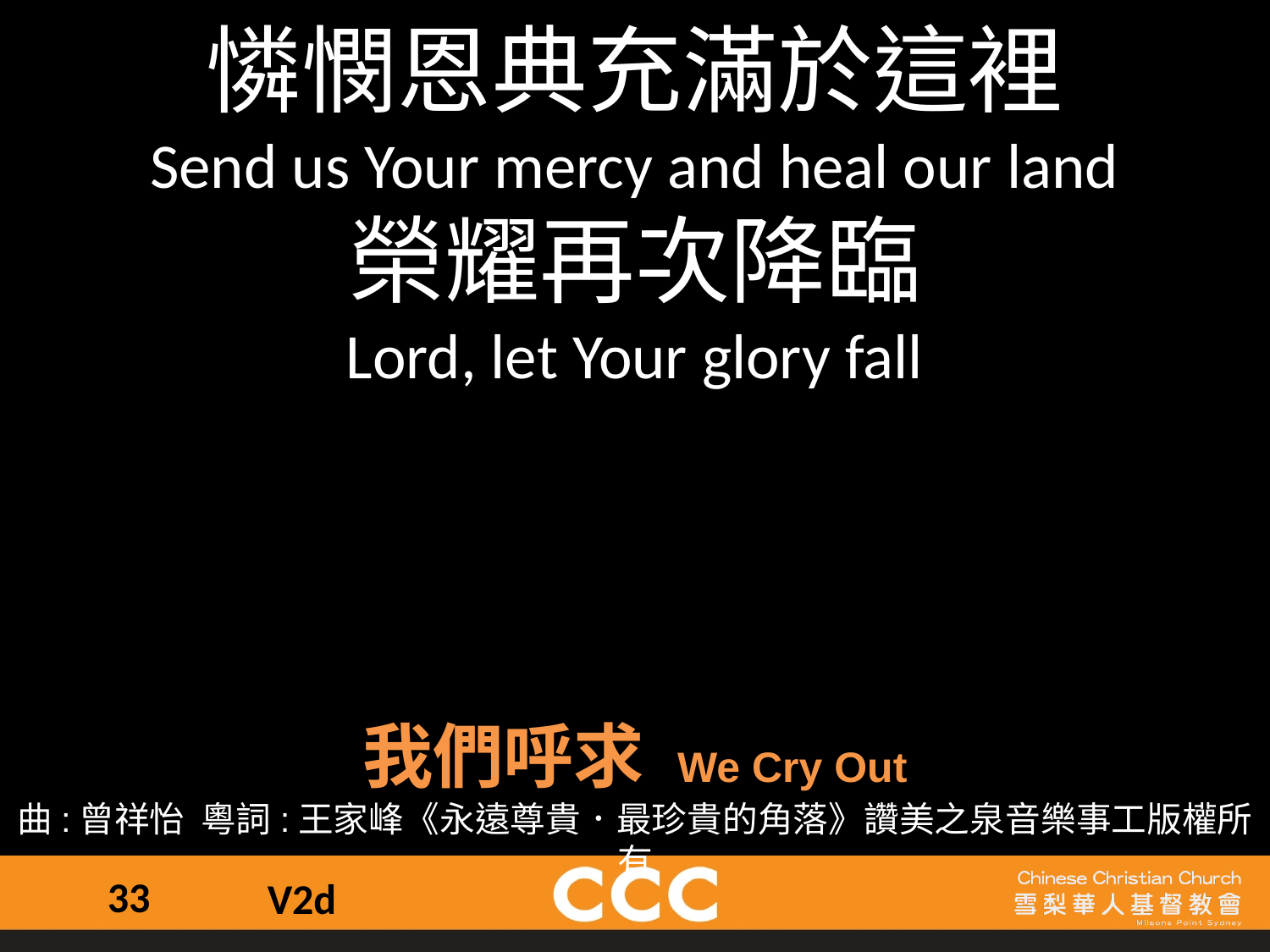

憐憫恩典充滿於這裡
Send us Your mercy and heal our land
榮耀再次降臨
Lord, let Your glory fall
我們呼求 We Cry Out
曲:曾祥怡  粵詞:王家峰《永遠尊貴．最珍貴的角落》讚美之泉音樂事工版權所有
33
V2d